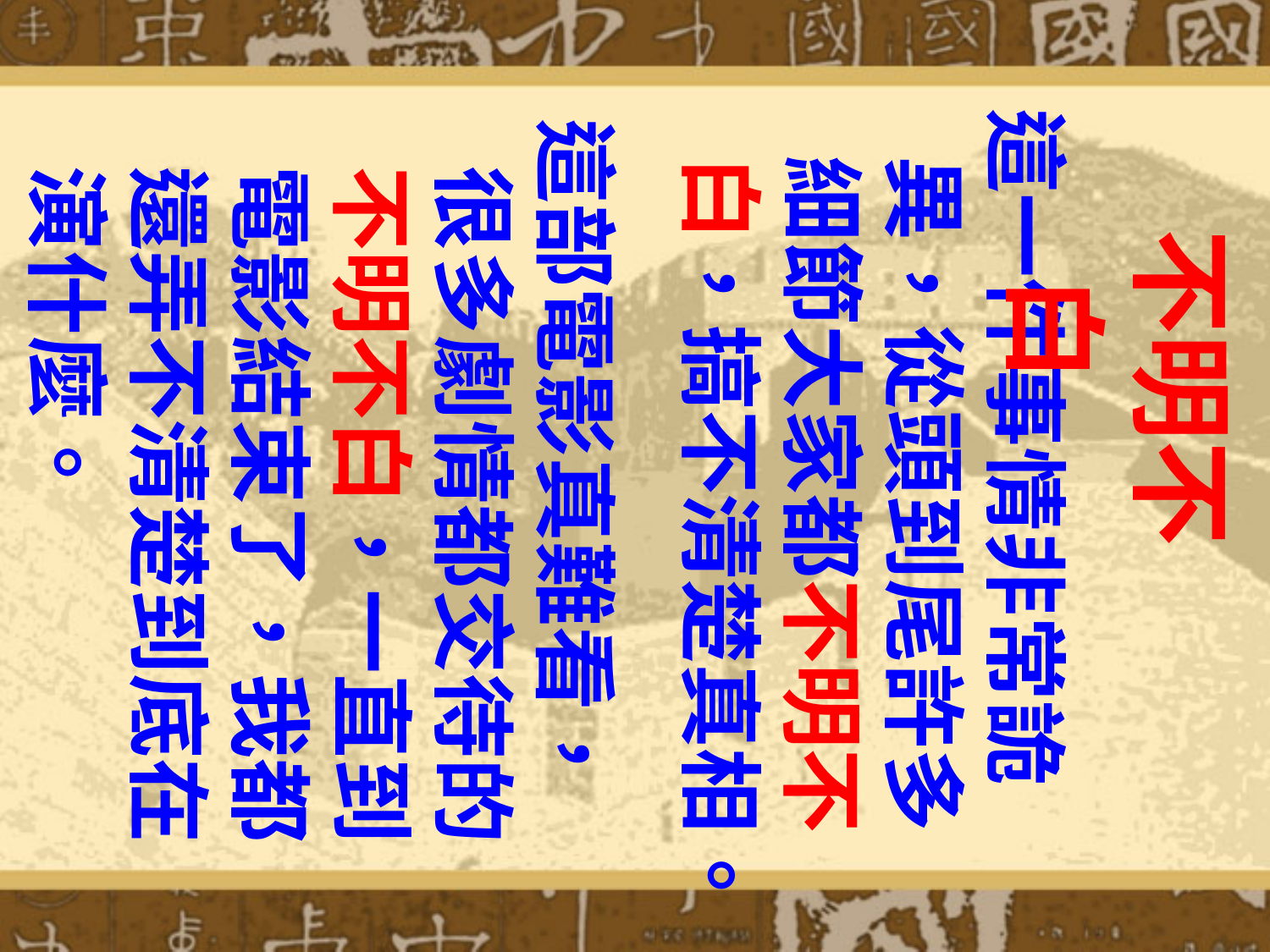

這一件事情非常詭異，從頭到尾許多細節大家都不明不白，搞不清楚真相。
這部電影真難看，很多劇情都交待的不明不白，一直到電影結束了，我都還弄不清楚到底在演什麼。
不明不白